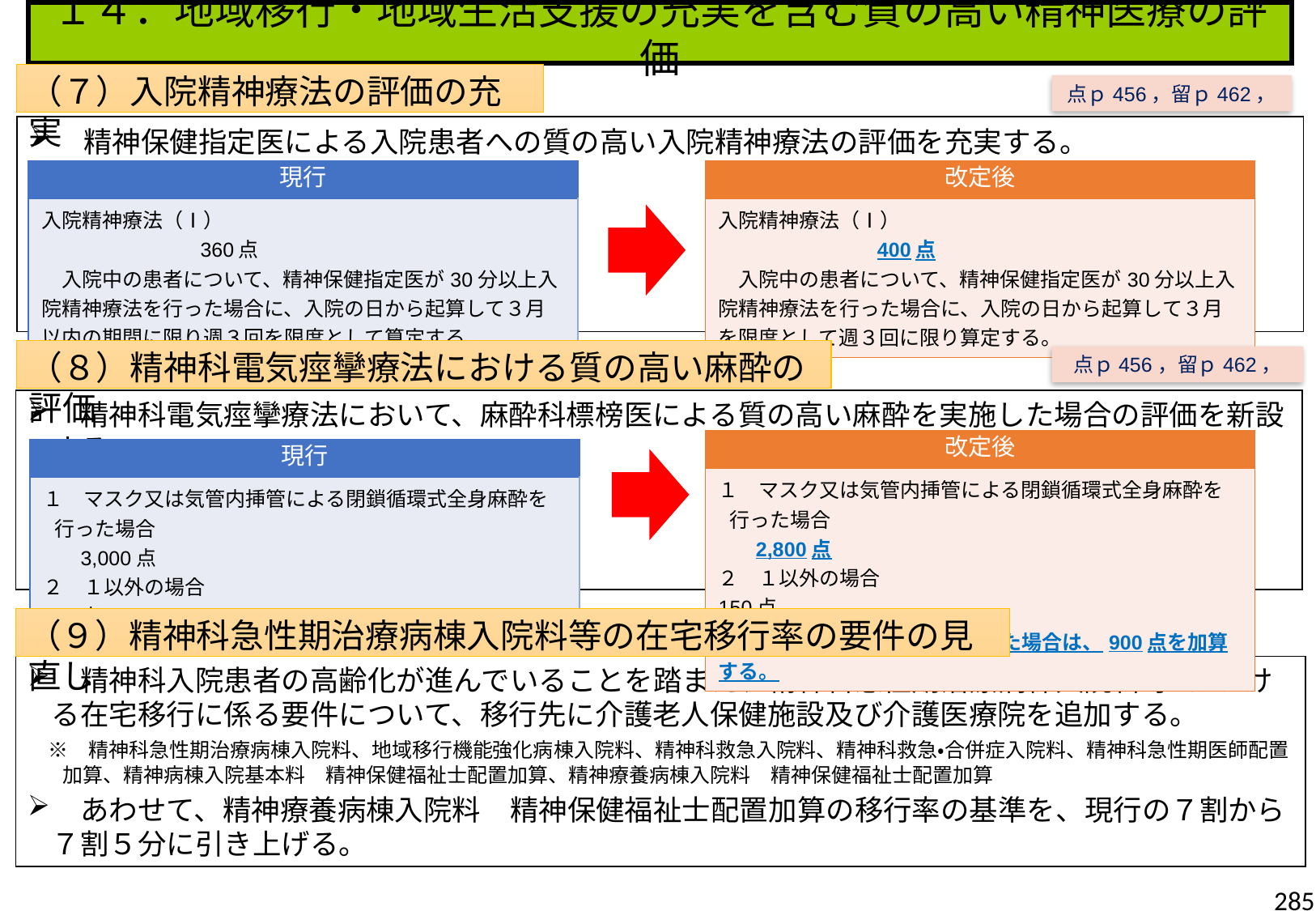

１４．地域移行・地域生活支援の充実を含む質の高い精神医療の評価
（７）入院精神療法の評価の充実
点ｐ456，留ｐ462，
　精神保健指定医による入院患者への質の高い入院精神療法の評価を充実する。
| 現行 |
| --- |
| 入院精神療法（Ⅰ）　　　　　　　　　　　　　　　　　　　　　　　360点 　入院中の患者について、精神保健指定医が30分以上入院精神療法を行った場合に、入院の日から起算して３月以内の期間に限り週３回を限度として算定する。 |
| 改定後 |
| --- |
| 入院精神療法（Ⅰ）　　　　　　　　　　　　　　　　　　　　　　　400点 　入院中の患者について、精神保健指定医が30分以上入院精神療法を行った場合に、入院の日から起算して３月を限度として週３回に限り算定する。 |

（８）精神科電気痙攣療法における質の高い麻酔の評価
点ｐ456，留ｐ462，
　精神科電気痙攣療法において、麻酔科標榜医による質の高い麻酔を実施した場合の評価を新設する。
| 改定後 |
| --- |
| １　マスク又は気管内挿管による閉鎖循環式全身麻酔を行った場合 　　　　　　　　　　　　　　2,800点 ２　１以外の場合　　　　　　　　　　 　 　150点 注　麻酔科標榜医が麻酔を行った場合は、900点を加算する。 |
| 現行 |
| --- |
| １　マスク又は気管内挿管による閉鎖循環式全身麻酔を行った場合 　　　　　　　　　　　　　　3,000点 ２　１以外の場合　　　　　　　　　　 　150点 |

（９）精神科急性期治療病棟入院料等の在宅移行率の要件の見直し
　精神科入院患者の高齢化が進んでいることを踏まえ、精神科急性期治療病棟入院料等※における在宅移行に係る要件について、移行先に介護老人保健施設及び介護医療院を追加する。
　※　精神科急性期治療病棟入院料、地域移行機能強化病棟入院料、精神科救急入院料、精神科救急・合併症入院料、精神科急性期医師配置加算、精神病棟入院基本料　精神保健福祉士配置加算、精神療養病棟入院料　精神保健福祉士配置加算
　あわせて、精神療養病棟入院料　精神保健福祉士配置加算の移行率の基準を、現行の７割から７割５分に引き上げる。
285